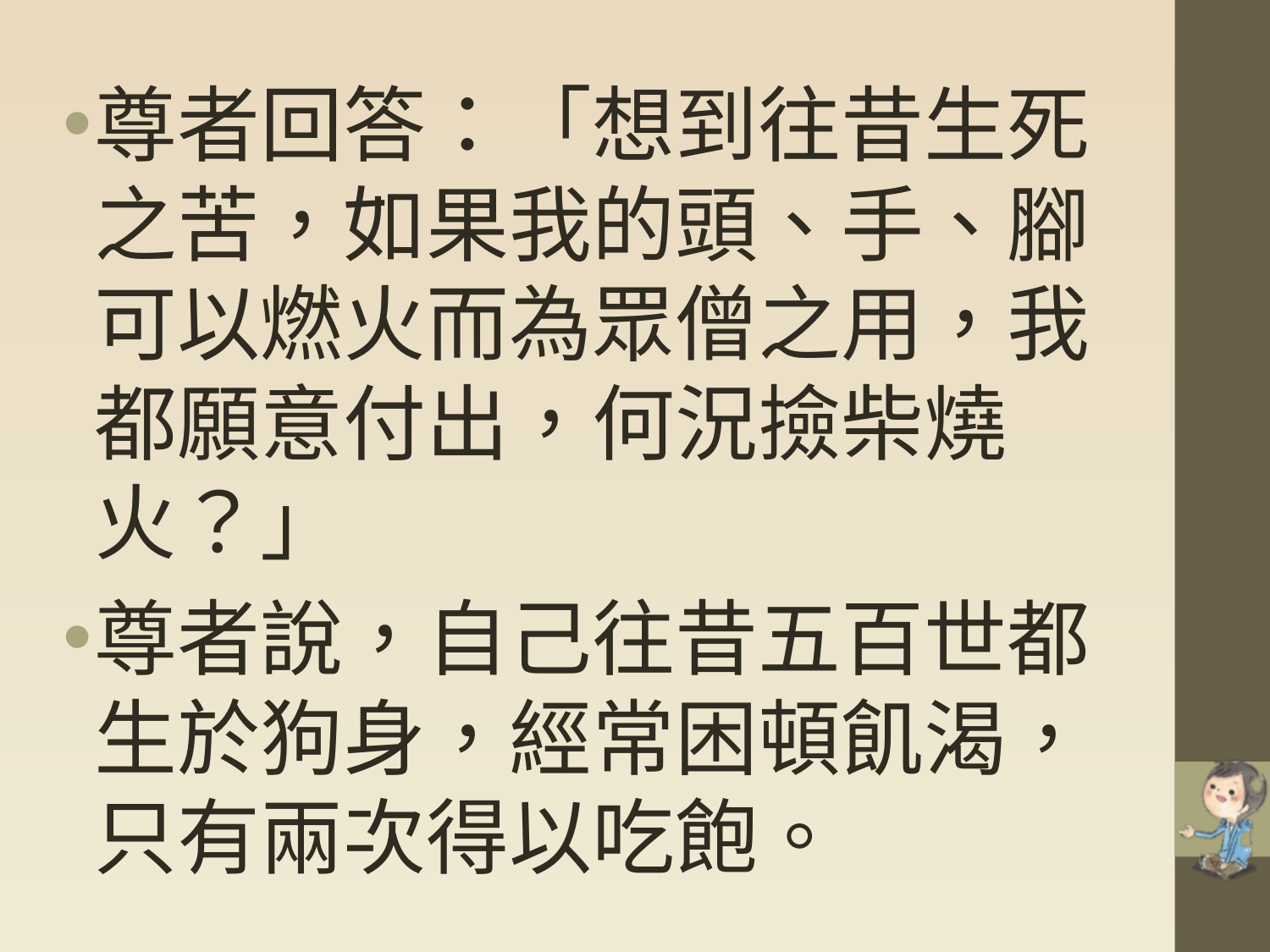

尊者回答：「想到往昔生死之苦，如果我的頭、手、腳可以燃火而為眾僧之用，我都願意付出，何況撿柴燒火？」
尊者說，自己往昔五百世都生於狗身，經常困頓飢渴，只有兩次得以吃飽。